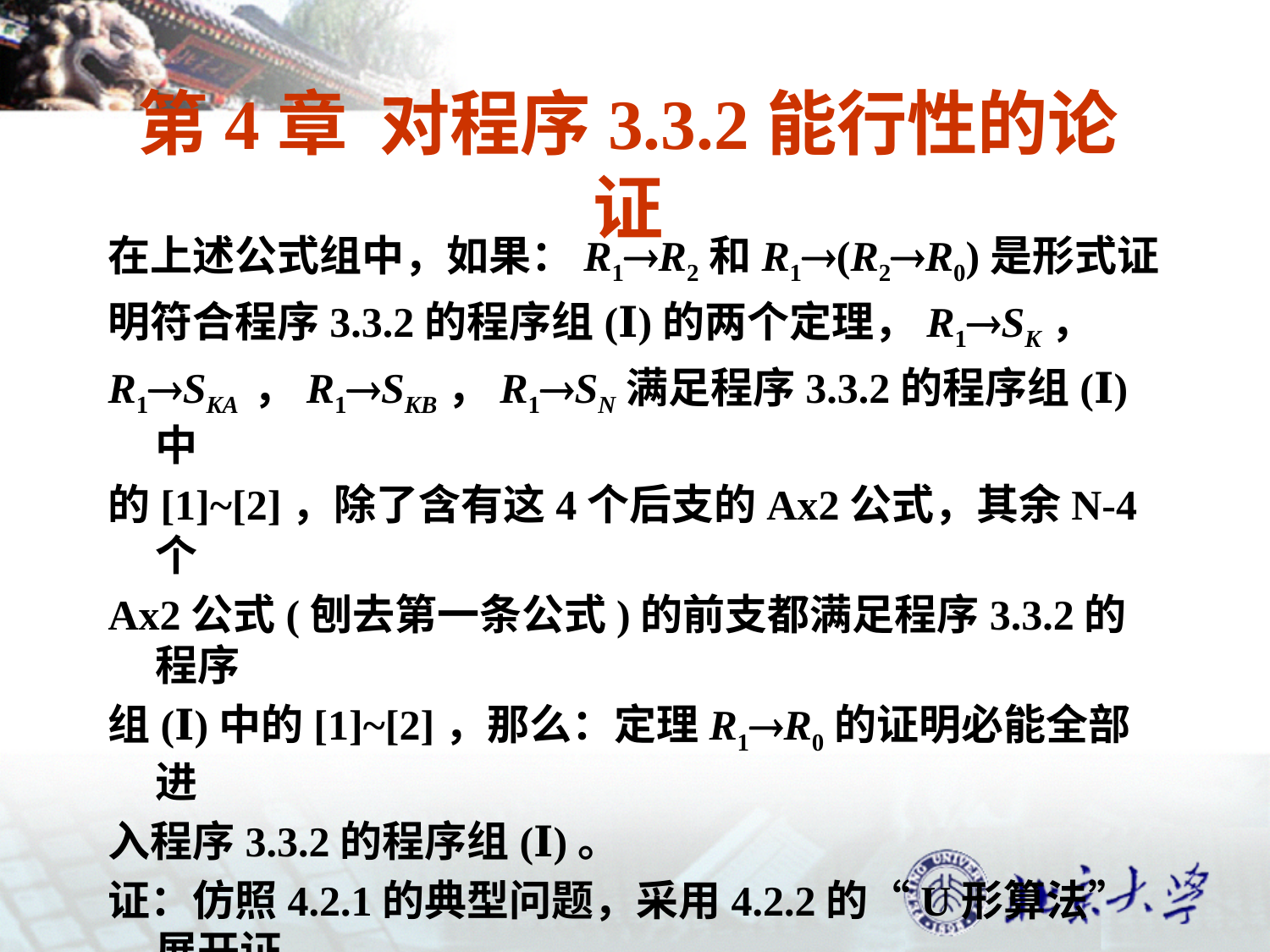

# 第4章  对程序3.3.2能行性的论证
在上述公式组中，如果：R1→R2和R1→(R2→R0)是形式证
明符合程序3.3.2的程序组(Ⅰ)的两个定理，R1→SK，
R1→SKA ，R1→SKB，R1→SN满足程序3.3.2的程序组(Ⅰ)中
的[1]~[2]，除了含有这4个后支的Ax2公式，其余N-4个
Ax2公式(刨去第一条公式)的前支都满足程序3.3.2的程序
组(Ⅰ)中的[1]~[2]，那么：定理R1→R0的证明必能全部进
入程序3.3.2的程序组(Ⅰ)。
证：仿照4.2.1的典型问题，采用4.2.2的“U形算法”展开证
明：
(1)累加阶段：